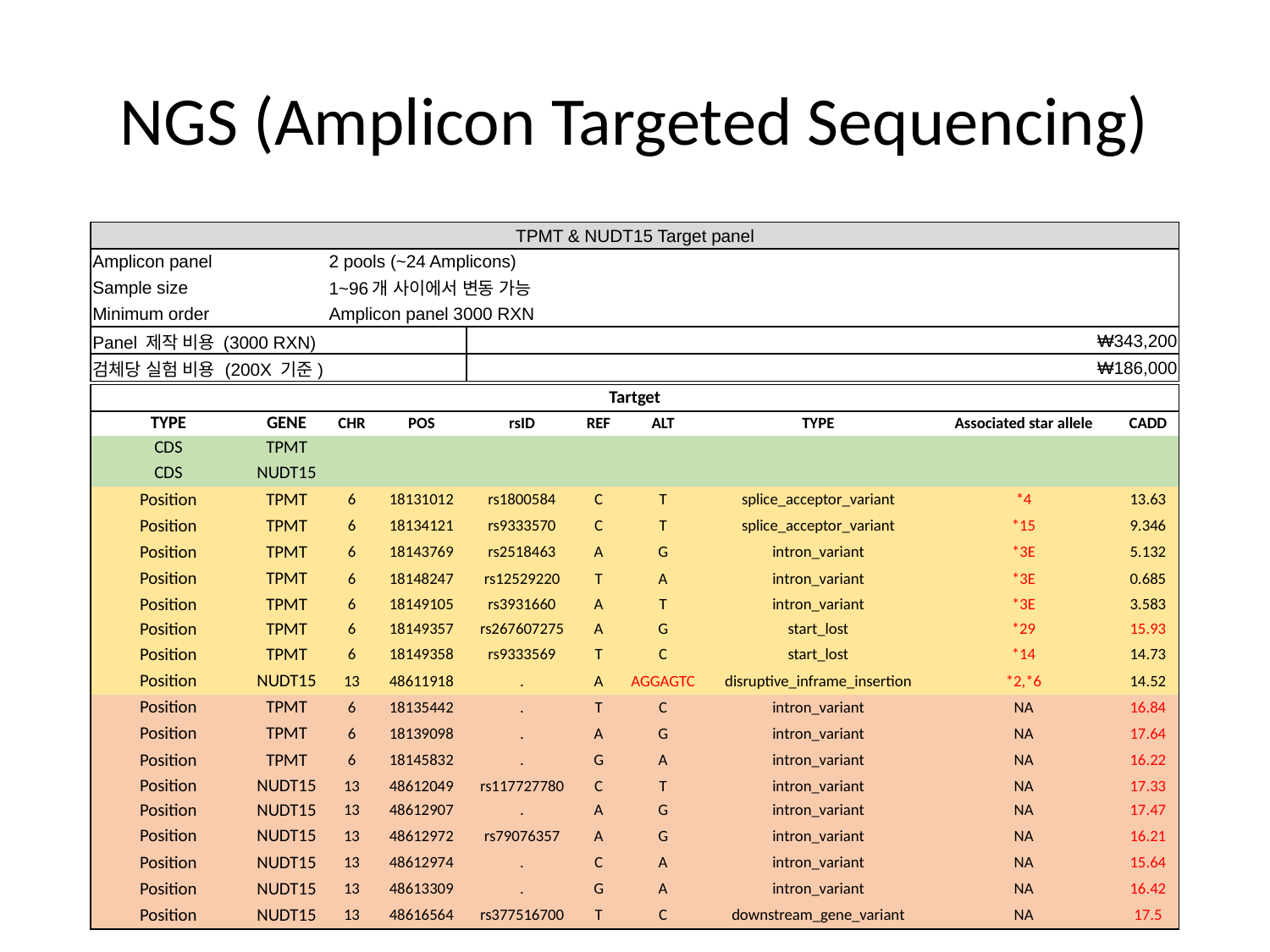

# NGS (Amplicon Targeted Sequencing)

| TPMT & NUDT15 Target panel |  |  |  |  |  |  |  |  |
| --- | --- | --- | --- | --- | --- | --- | --- | --- |
| Amplicon panel |  | 2 pools (~24 Amplicons) |  |  |  |  |  |  |
| Sample size |  | 1~96개 사이에서 변동 가능 |  |  |  |  |  |  |
| Minimum order |  | Amplicon panel 3000 RXN |  |  |  |  |  |  |
| Panel 제작 비용 (3000 RXN) |  |  | ₩343,200 |  |  |  |  |  |
| 검체당 실험 비용 (200X 기준) |  |  | ₩186,000 |  |  |  |  |  |
| Tartget |  |  |  |  |  |  |  |  |  |
| --- | --- | --- | --- | --- | --- | --- | --- | --- | --- |
| TYPE | GENE | CHR | POS | rsID | REF | ALT | TYPE | Associated star allele | CADD |
| CDS | TPMT |  |  |  |  |  |  |  |  |
| CDS | NUDT15 |  |  |  |  |  |  |  |  |
| Position | TPMT | 6 | 18131012 | rs1800584 | C | T | splice\_acceptor\_variant | \*4 | 13.63 |
| Position | TPMT | 6 | 18134121 | rs9333570 | C | T | splice\_acceptor\_variant | \*15 | 9.346 |
| Position | TPMT | 6 | 18143769 | rs2518463 | A | G | intron\_variant | \*3E | 5.132 |
| Position | TPMT | 6 | 18148247 | rs12529220 | T | A | intron\_variant | \*3E | 0.685 |
| Position | TPMT | 6 | 18149105 | rs3931660 | A | T | intron\_variant | \*3E | 3.583 |
| Position | TPMT | 6 | 18149357 | rs267607275 | A | G | start\_lost | \*29 | 15.93 |
| Position | TPMT | 6 | 18149358 | rs9333569 | T | C | start\_lost | \*14 | 14.73 |
| Position | NUDT15 | 13 | 48611918 | . | A | AGGAGTC | disruptive\_inframe\_insertion | \*2,\*6 | 14.52 |
| Position | TPMT | 6 | 18135442 | . | T | C | intron\_variant | NA | 16.84 |
| Position | TPMT | 6 | 18139098 | . | A | G | intron\_variant | NA | 17.64 |
| Position | TPMT | 6 | 18145832 | . | G | A | intron\_variant | NA | 16.22 |
| Position | NUDT15 | 13 | 48612049 | rs117727780 | C | T | intron\_variant | NA | 17.33 |
| Position | NUDT15 | 13 | 48612907 | . | A | G | intron\_variant | NA | 17.47 |
| Position | NUDT15 | 13 | 48612972 | rs79076357 | A | G | intron\_variant | NA | 16.21 |
| Position | NUDT15 | 13 | 48612974 | . | C | A | intron\_variant | NA | 15.64 |
| Position | NUDT15 | 13 | 48613309 | . | G | A | intron\_variant | NA | 16.42 |
| Position | NUDT15 | 13 | 48616564 | rs377516700 | T | C | downstream\_gene\_variant | NA | 17.5 |